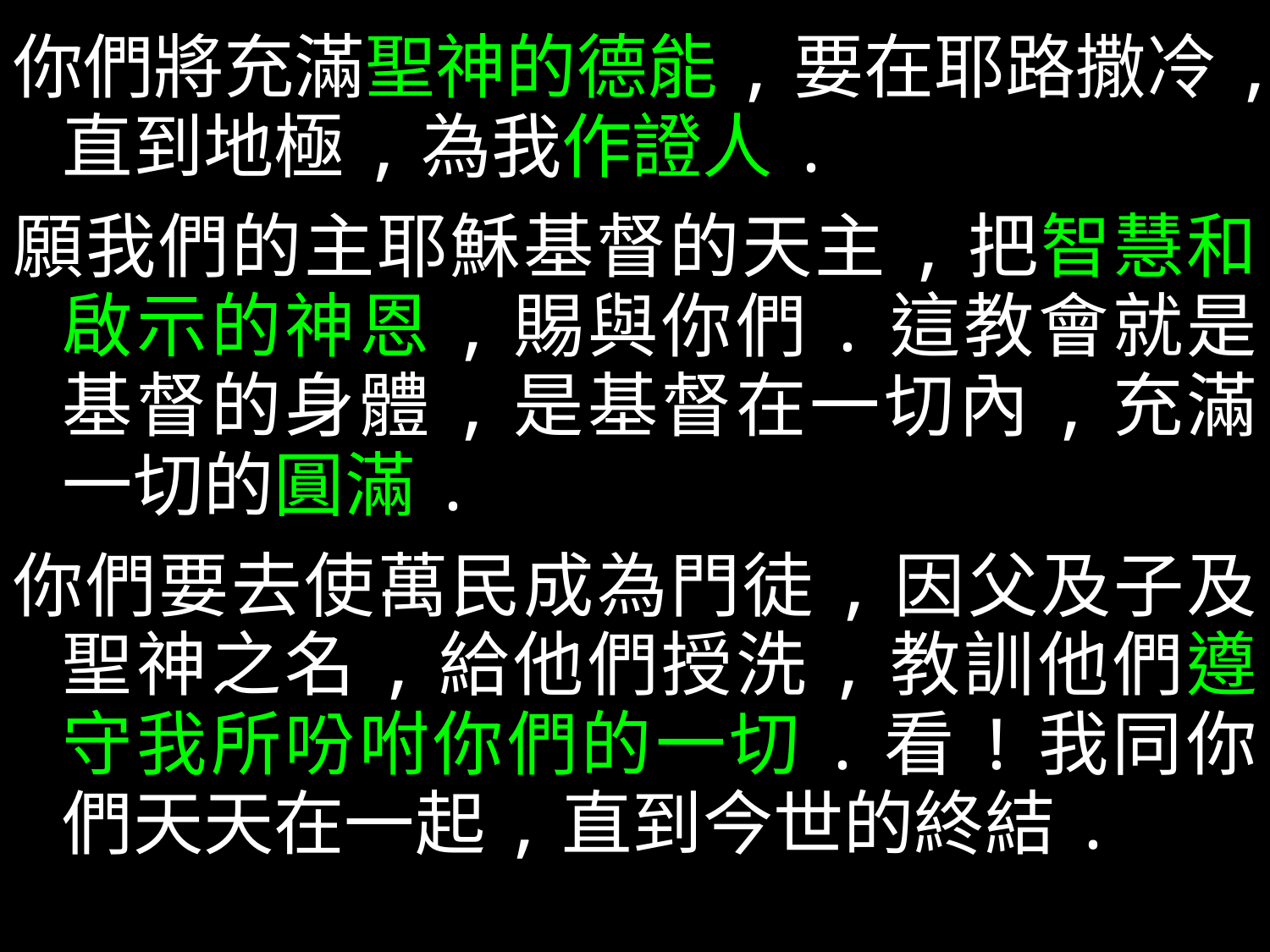

你們將充滿聖神的德能,要在耶路撒冷,直到地極,為我作證人.
願我們的主耶穌基督的天主,把智慧和啟示的神恩,賜與你們.這教會就是基督的身體,是基督在一切內,充滿一切的圓滿.
你們要去使萬民成為門徒,因父及子及聖神之名,給他們授洗,教訓他們遵守我所吩咐你們的一切.看!我同你們天天在一起,直到今世的終結.